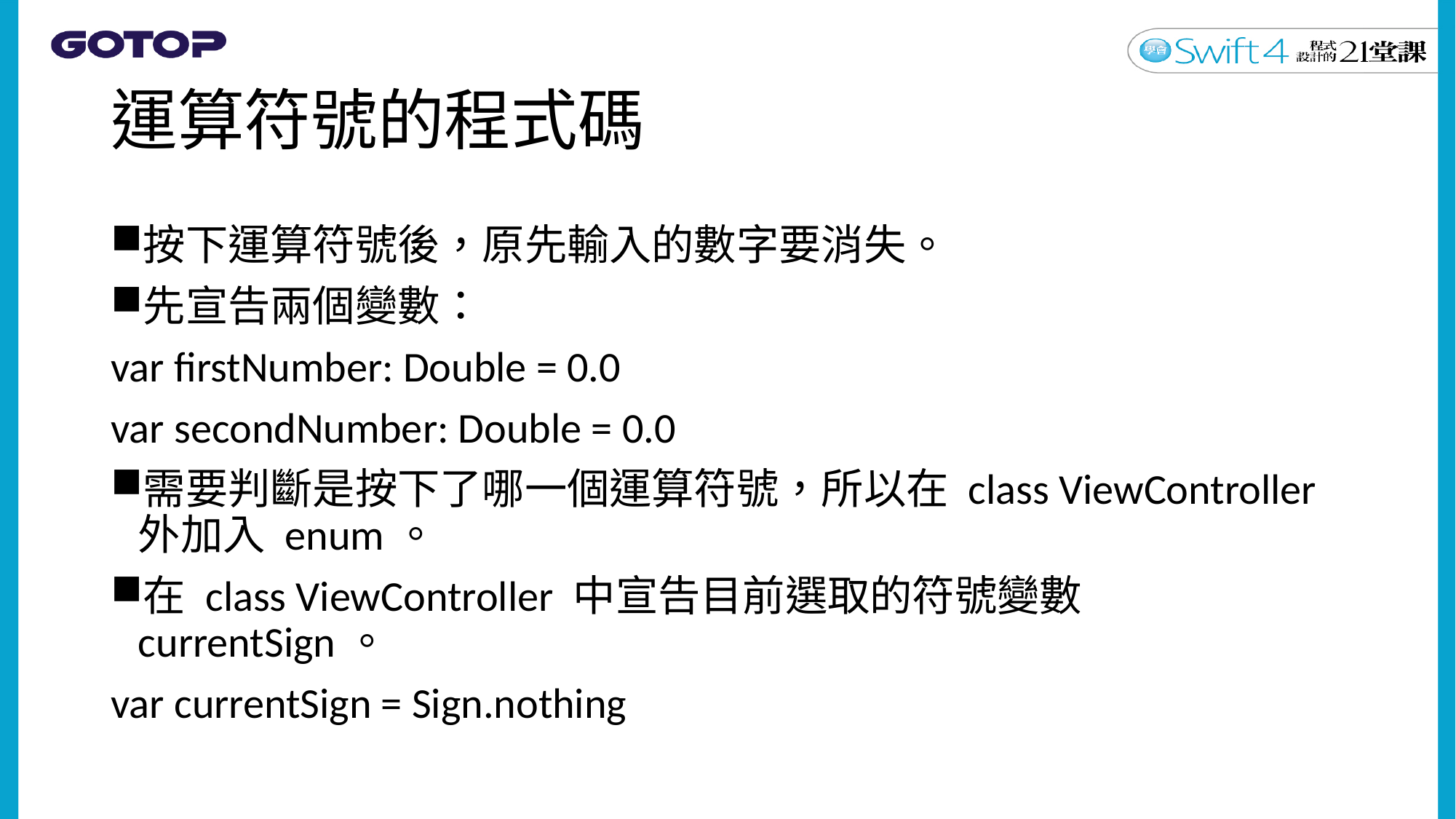

# 運算符號的程式碼
按下運算符號後，原先輸入的數字要消失。
先宣告兩個變數：
var firstNumber: Double = 0.0
var secondNumber: Double = 0.0
需要判斷是按下了哪一個運算符號，所以在 class ViewController 外加入 enum。
在 class ViewController 中宣告目前選取的符號變數 currentSign。
var currentSign = Sign.nothing